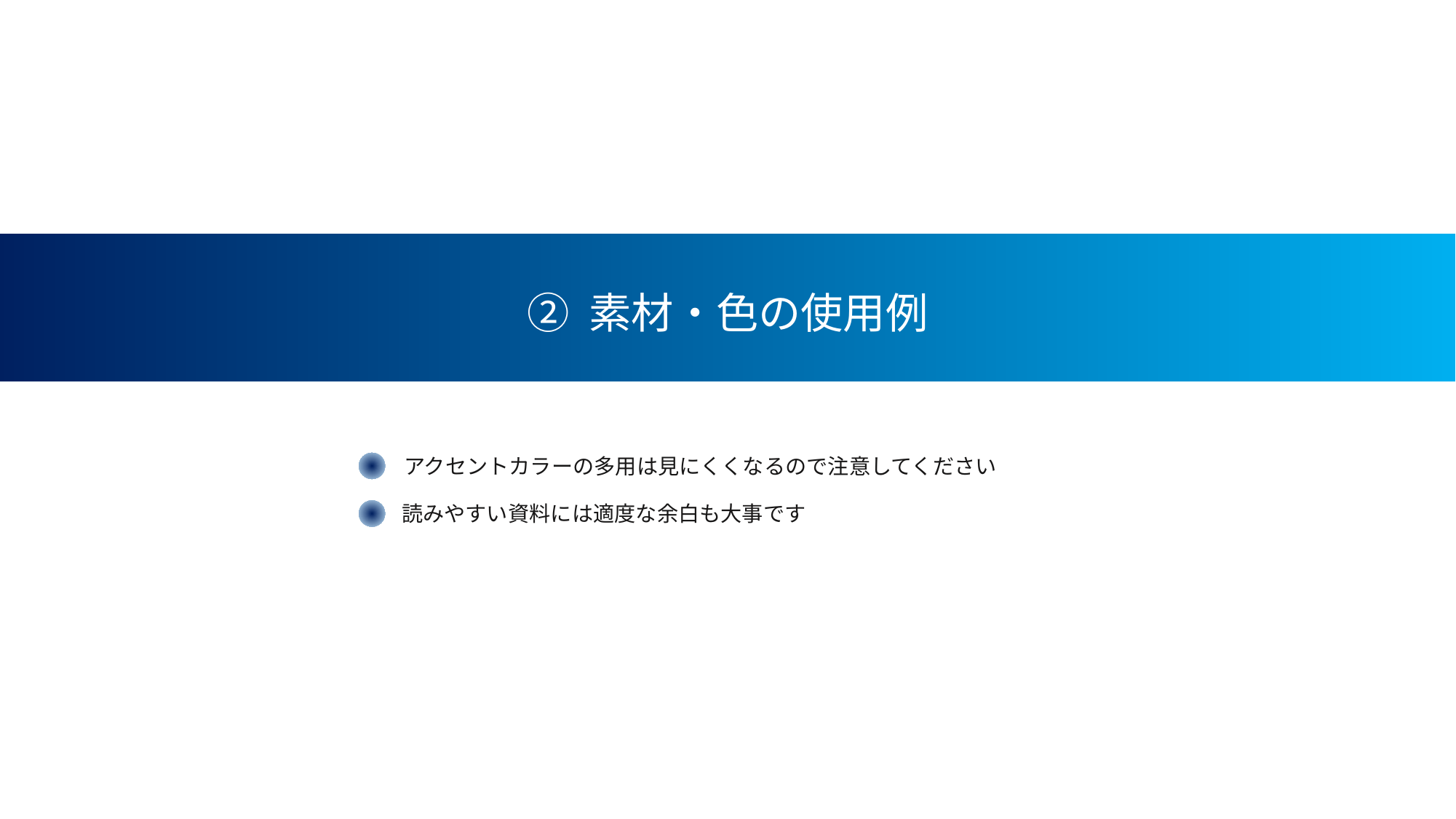

② 素材・色の使用例
アクセントカラーの多用は見にくくなるので注意してください

読みやすい資料には適度な余白も大事です